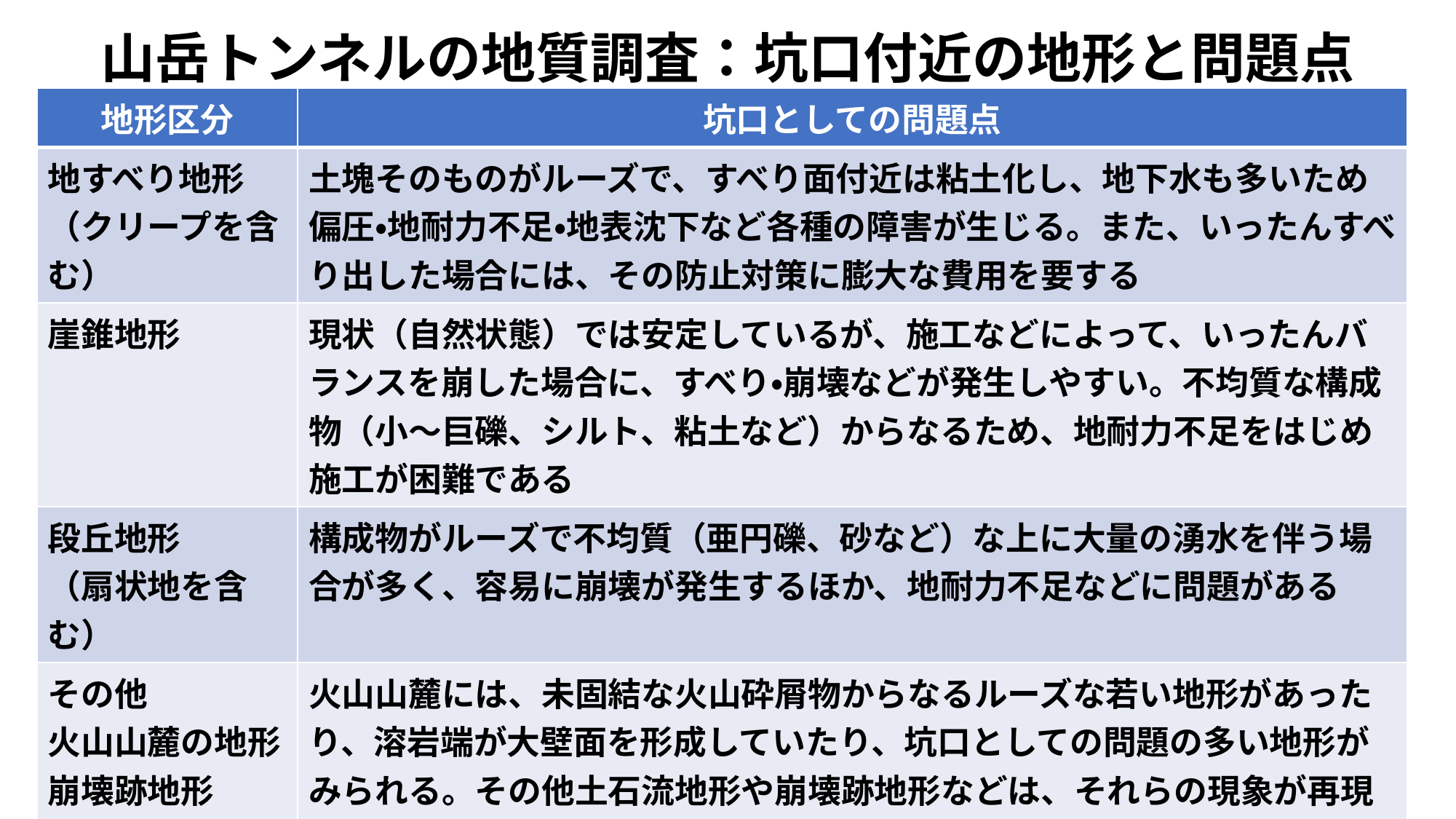

# 山岳トンネルの地質調査：坑口付近の地形と問題点
| 地形区分 | 坑口としての問題点 |
| --- | --- |
| 地すべり地形 （クリープを含む） | 土塊そのものがルーズで、すべり面付近は粘土化し、地下水も多いため偏圧・地耐力不足・地表沈下など各種の障害が生じる。また、いったんすべり出した場合には、その防止対策に膨大な費用を要する |
| 崖錐地形 | 現状（自然状態）では安定しているが、施工などによって、いったんバランスを崩した場合に、すべり・崩壊などが発生しやすい。不均質な構成物（小～巨礫、シルト、粘土など）からなるため、地耐力不足をはじめ施工が困難である |
| 段丘地形 （扇状地を含む） | 構成物がルーズで不均質（亜円礫、砂など）な上に大量の湧水を伴う場合が多く、容易に崩壊が発生するほか、地耐力不足などに問題がある |
| その他 火山山麓の地形 崩壊跡地形 土石流地形など | 火山山麓には、未固結な火山砕屑物からなるルーズな若い地形があったり、溶岩端が大壁面を形成していたり、坑口としての問題の多い地形がみられる。その他土石流地形や崩壊跡地形などは、それらの現象が再現される可能性が高い地形と言える |
『改訂3版　地質調査要領　効率的な地質調査を実施するために』を参考に作成